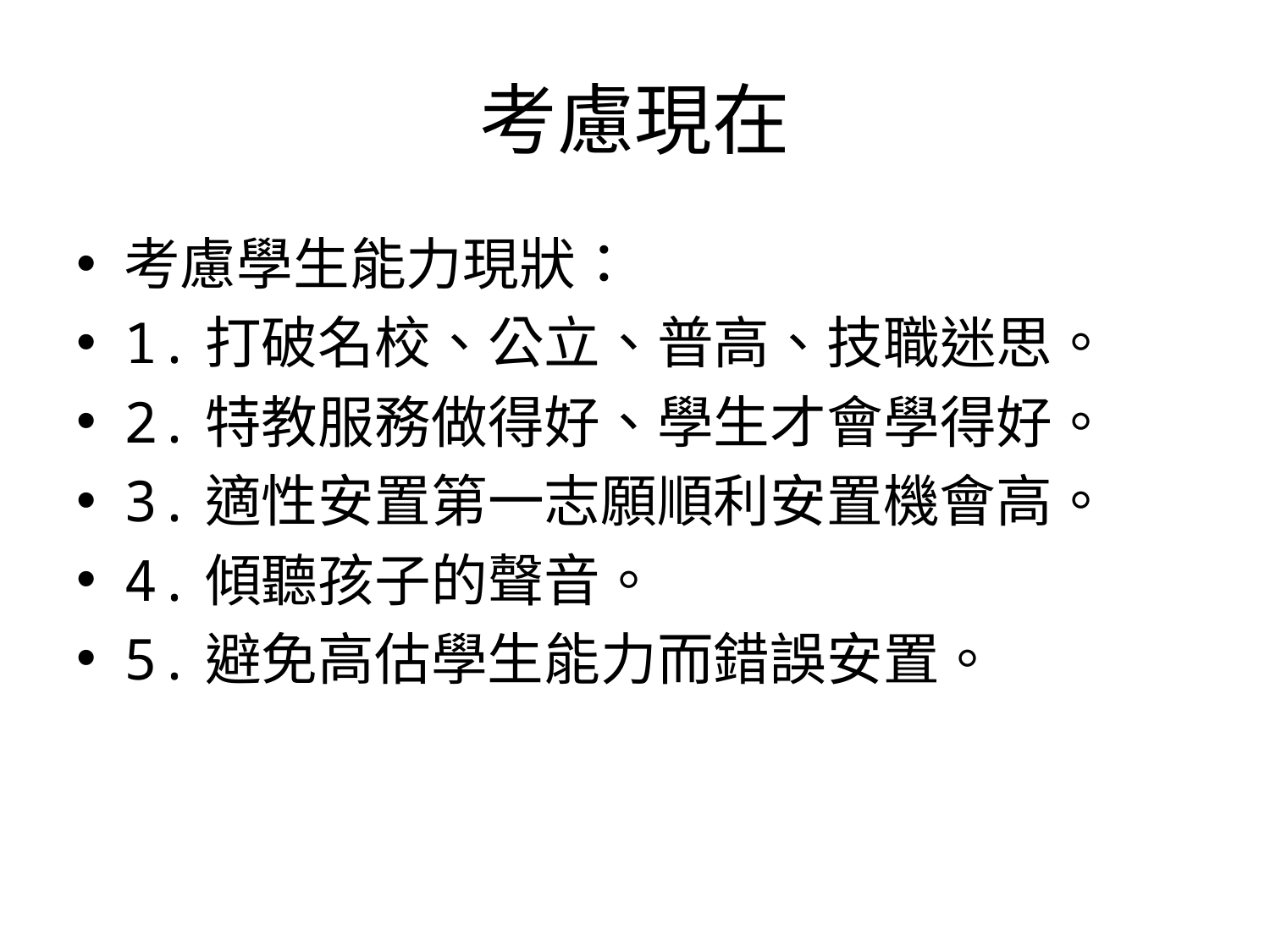

# 考慮現在
考慮學生能力現狀：
1.打破名校、公立、普高、技職迷思。
2.特教服務做得好、學生才會學得好。
3.適性安置第一志願順利安置機會高。
4.傾聽孩子的聲音。
5.避免高估學生能力而錯誤安置。